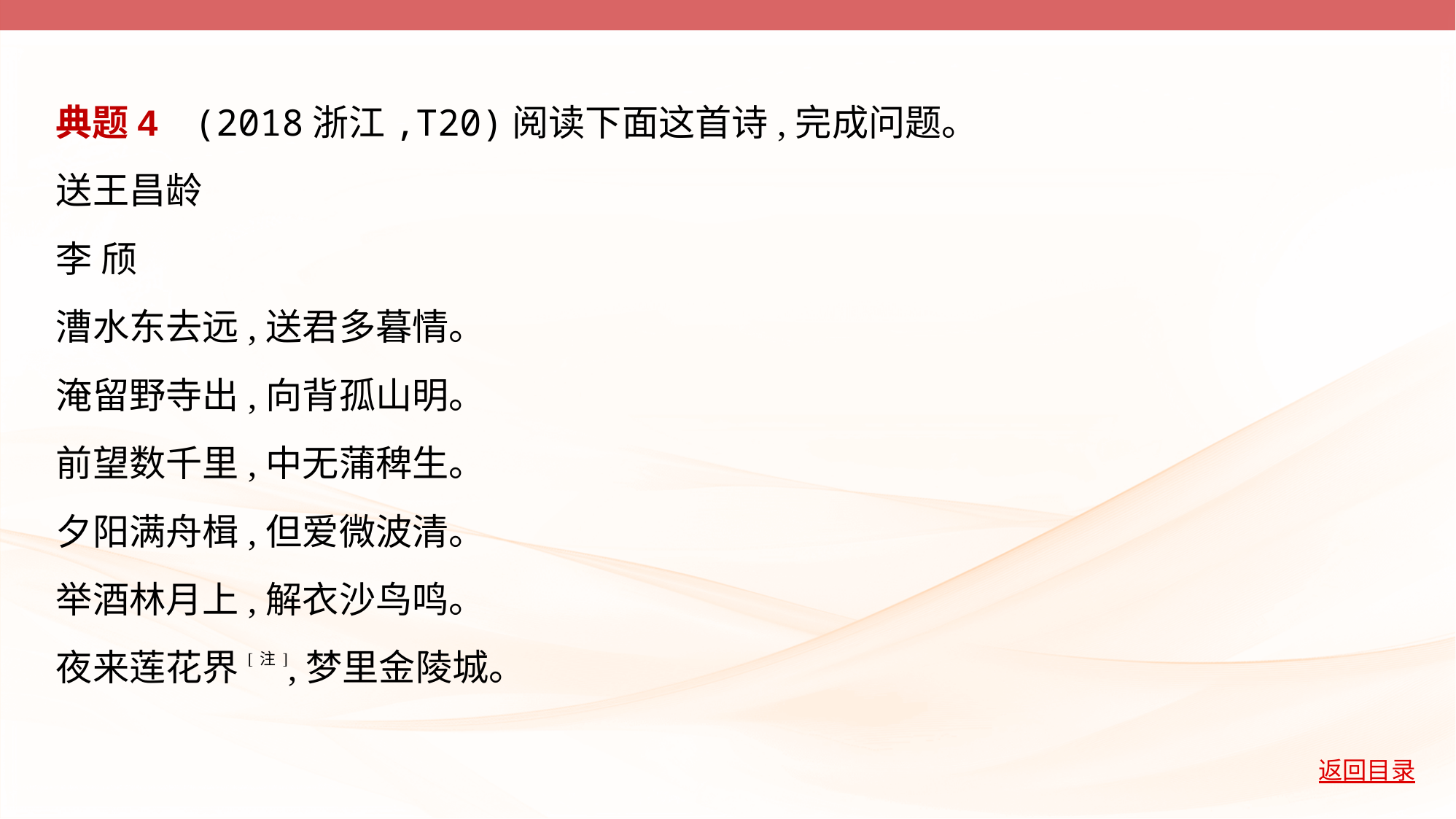

典题4    (2018浙江,T20)阅读下面这首诗,完成问题。
送王昌龄
李 颀
漕水东去远,送君多暮情。
淹留野寺出,向背孤山明。
前望数千里,中无蒲稗生。
夕阳满舟楫,但爱微波清。
举酒林月上,解衣沙鸟鸣。
夜来莲花界[注],梦里金陵城。